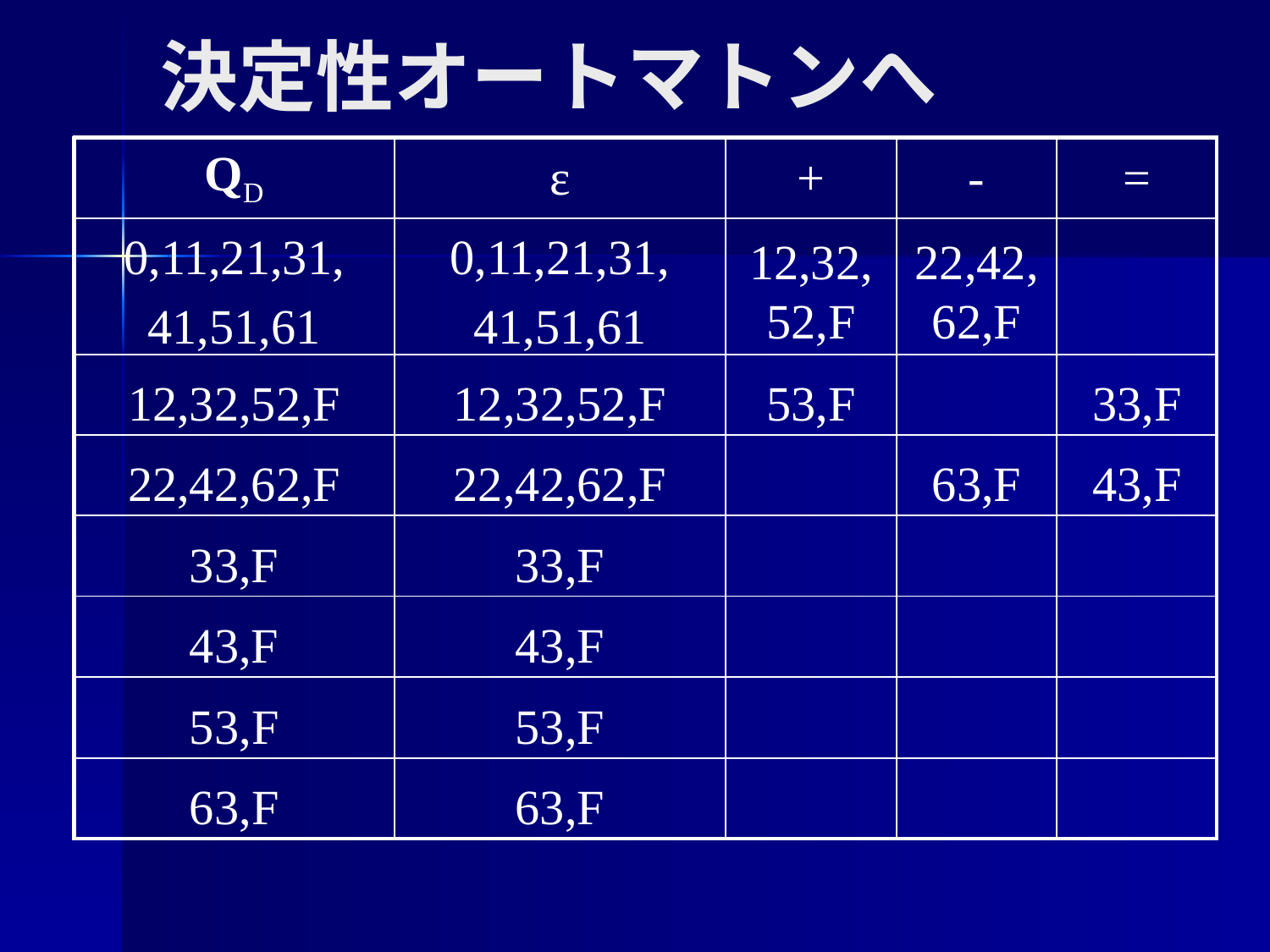

# 決定性オートマトンへ
| QD | ε | + | - | = |
| --- | --- | --- | --- | --- |
|  |  |  |  |  |
|  |  |  |  |  |
|  |  |  |  |  |
|  |  |  |  |  |
|  |  |  |  |  |
|  |  |  |  |  |
|  |  |  |  |  |
0,11,21,31,
41,51,61
0,11,21,31,
41,51,61
12,32,52,F
22,42,62,F
12,32,52,F
12,32,52,F
53,F
33,F
22,42,62,F
22,42,62,F
63,F
43,F
33,F
43,F
53,F
63,F
33,F
43,F
53,F
63,F